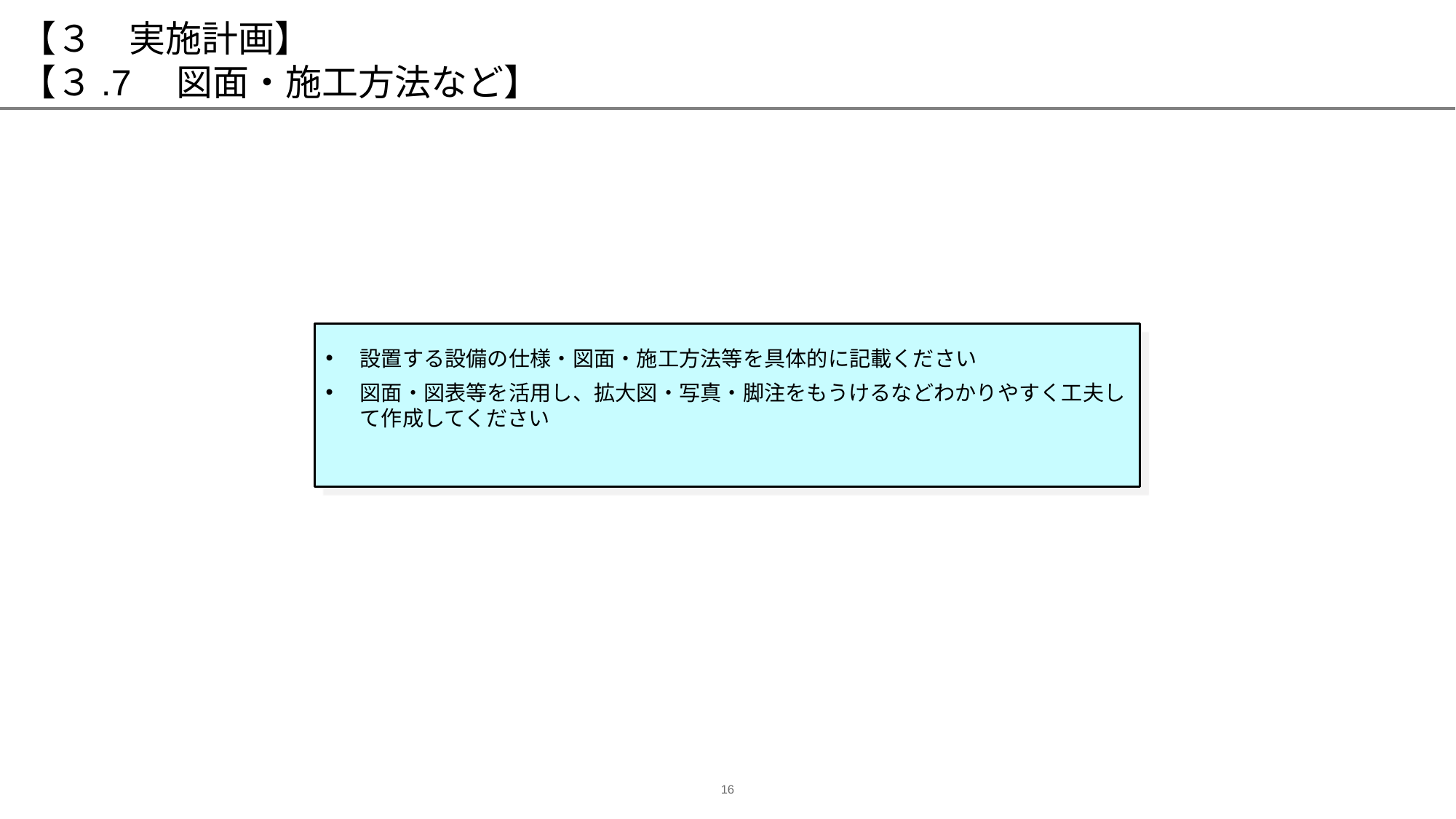

# 【３　実施計画】 【３.7　図面・施工方法など】

設置する設備の仕様・図面・施工方法等を具体的に記載ください
図面・図表等を活用し、拡大図・写真・脚注をもうけるなどわかりやすく工夫して作成してください